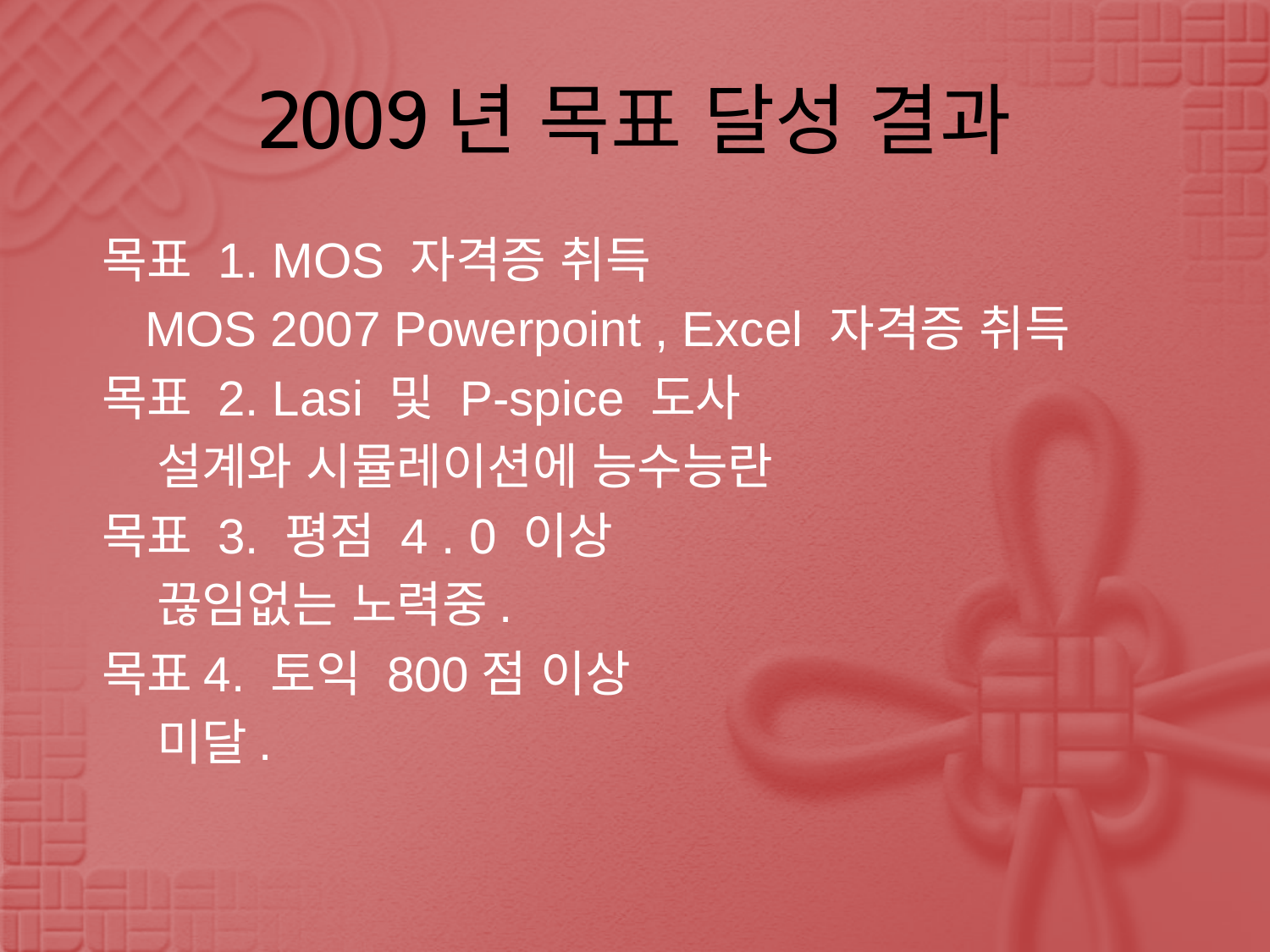

# 2009년 목표 달성 결과
 목표 1. MOS 자격증 취득
     MOS 2007 Powerpoint , Excel 자격증 취득
 목표 2. Lasi 및 P-spice 도사
     설계와 시뮬레이션에 능수능란
 목표 3. 평점 4 . 0 이상
     끊임없는 노력중.
 목표4. 토익 800점 이상
     미달.